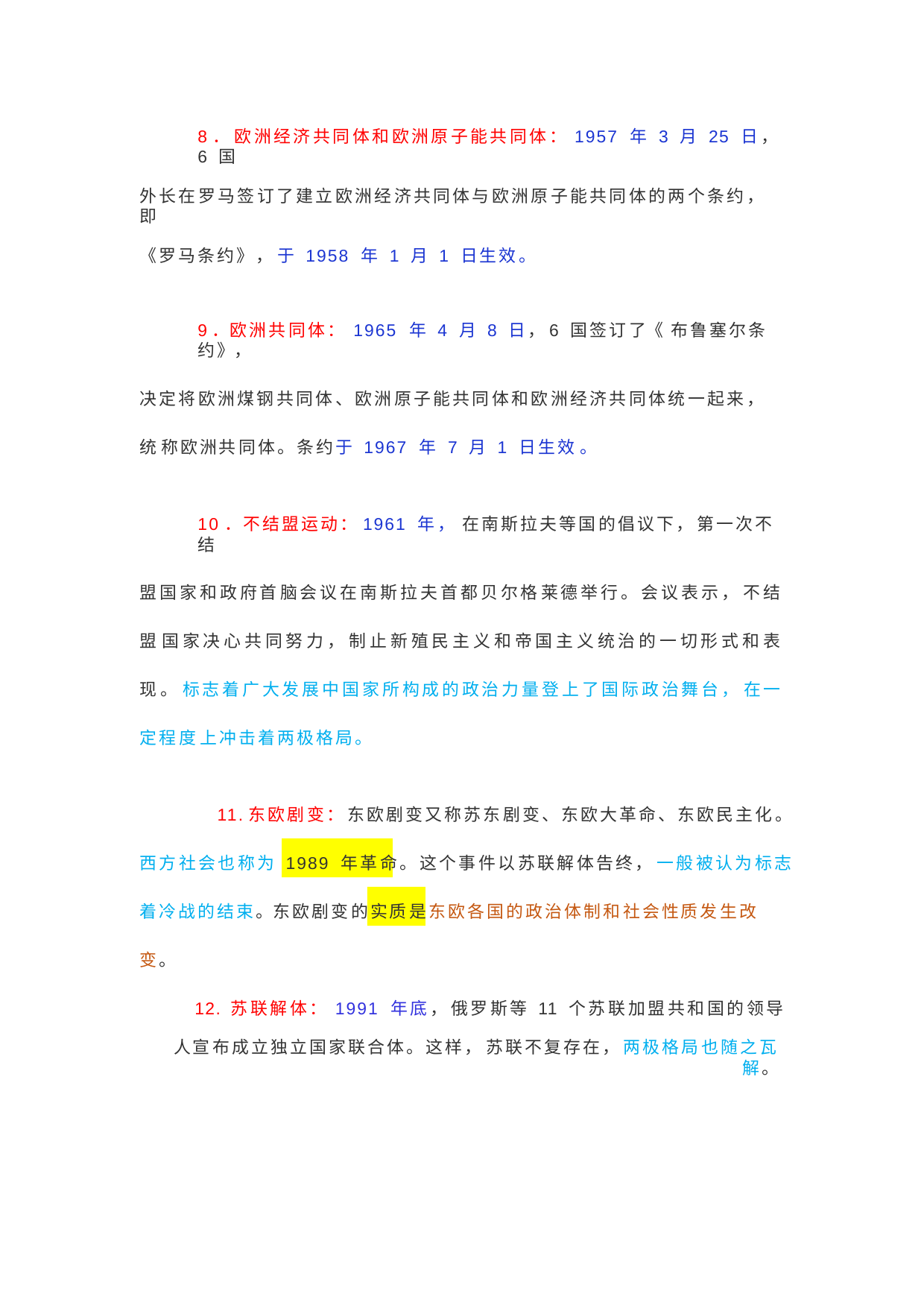

8． 欧洲经济共同体和欧洲原子能共同体： 1957 年 3 月 25 日， 6 国

外长在罗马签订了建立欧洲经济共同体与欧洲原子能共同体的两个条约， 即

《罗马条约》， 于 1958 年 1 月 1 日生效。
9．欧洲共同体： 1965 年 4 月 8 日，6 国签订了《 布鲁塞尔条约》，
决定将欧洲煤钢共同体、欧洲原子能共同体和欧洲经济共同体统一起来， 统 称欧洲共同体。条约于 1967 年 7 月 1 日生效 。
10．不结盟运动：1961 年， 在南斯拉夫等国的倡议下， 第一次不结
盟国家和政府首脑会议在南斯拉夫首都贝尔格莱德举行。会议表示， 不结盟 国家决心共同努力， 制止新殖民主义和帝国主义统治的一切形式和表现。 标志着广大发展中国家所构成的政治力量登上了国际政治舞台， 在一定程度 上冲击着两极格局。
11.东欧剧变： 东欧剧变又称苏东剧变、东欧大革命、东欧民主化。
西方社会也称为 1989 年革命。这个事件以苏联解体告终， 一般被认为标志 着冷战的结束。东欧剧变的实质是东欧各国的政治体制和社会性质发生改变。

12. 苏联解体： 1991 年底， 俄罗斯等 11 个苏联加盟共和国的领导

人宣布成立独立国家联合体。这样， 苏联不复存在， 两极格局也随之瓦解。